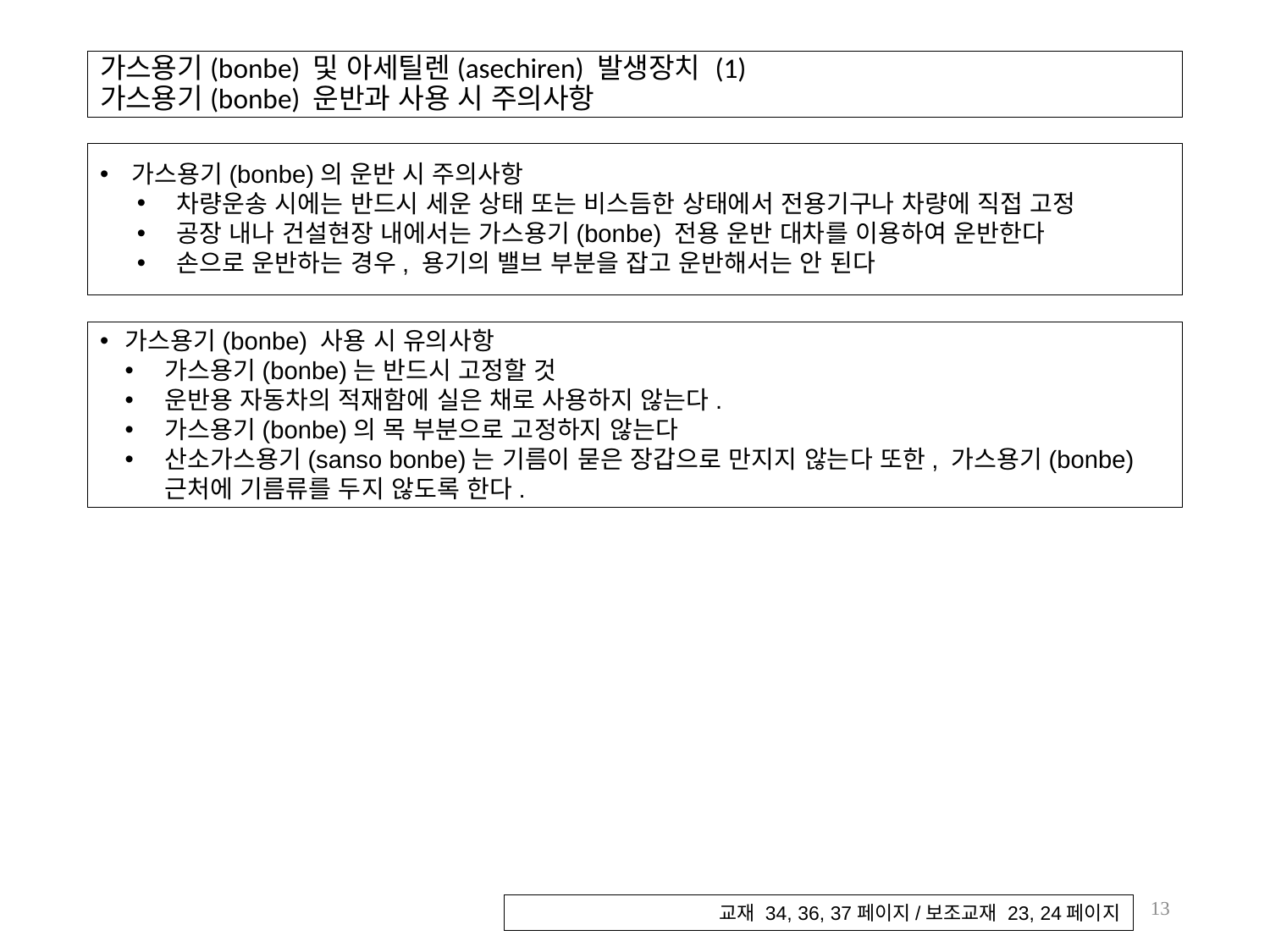

# 가스용기(bonbe) 및 아세틸렌(asechiren) 발생장치 (1) 가스용기(bonbe) 운반과 사용 시 주의사항
가스용기(bonbe)의 운반 시 주의사항
차량운송 시에는 반드시 세운 상태 또는 비스듬한 상태에서 전용기구나 차량에 직접 고정
공장 내나 건설현장 내에서는 가스용기(bonbe) 전용 운반 대차를 이용하여 운반한다
손으로 운반하는 경우, 용기의 밸브 부분을 잡고 운반해서는 안 된다
가스용기(bonbe) 사용 시 유의사항
가스용기(bonbe)는 반드시 고정할 것
운반용 자동차의 적재함에 실은 채로 사용하지 않는다.
가스용기(bonbe)의 목 부분으로 고정하지 않는다
산소가스용기(sanso bonbe)는 기름이 묻은 장갑으로 만지지 않는다 또한, 가스용기(bonbe) 근처에 기름류를 두지 않도록 한다.
13
교재 34, 36, 37페이지/보조교재 23, 24페이지